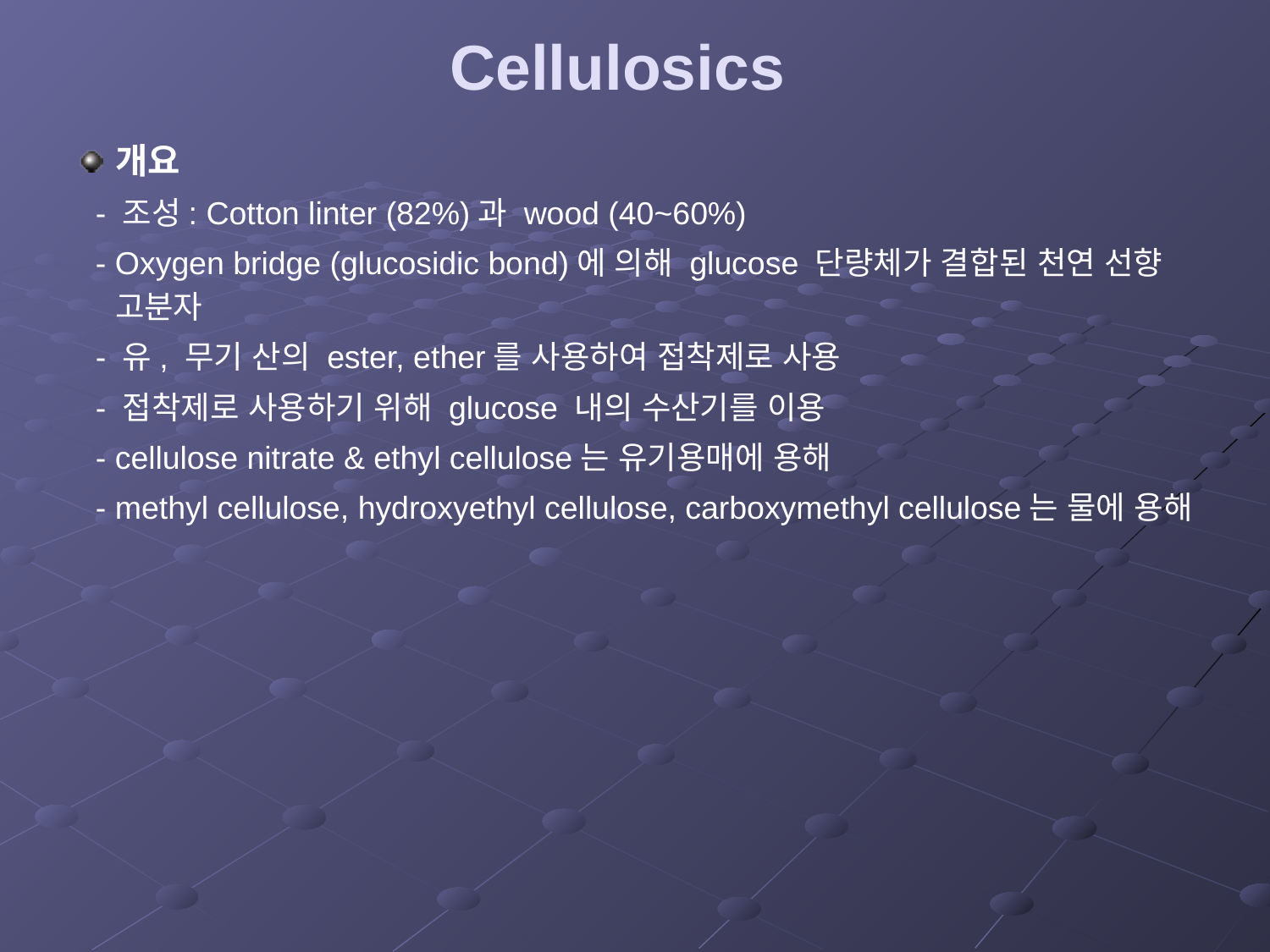

# Cellulosics
개요
  - 조성: Cotton linter (82%)과 wood (40~60%)
  - Oxygen bridge (glucosidic bond)에 의해 glucose 단량체가 결합된 천연 선향 고분자
  - 유, 무기 산의 ester, ether를 사용하여 접착제로 사용
  - 접착제로 사용하기 위해 glucose 내의 수산기를 이용
  - cellulose nitrate & ethyl cellulose는 유기용매에 용해
  - methyl cellulose, hydroxyethyl cellulose, carboxymethyl cellulose는 물에 용해